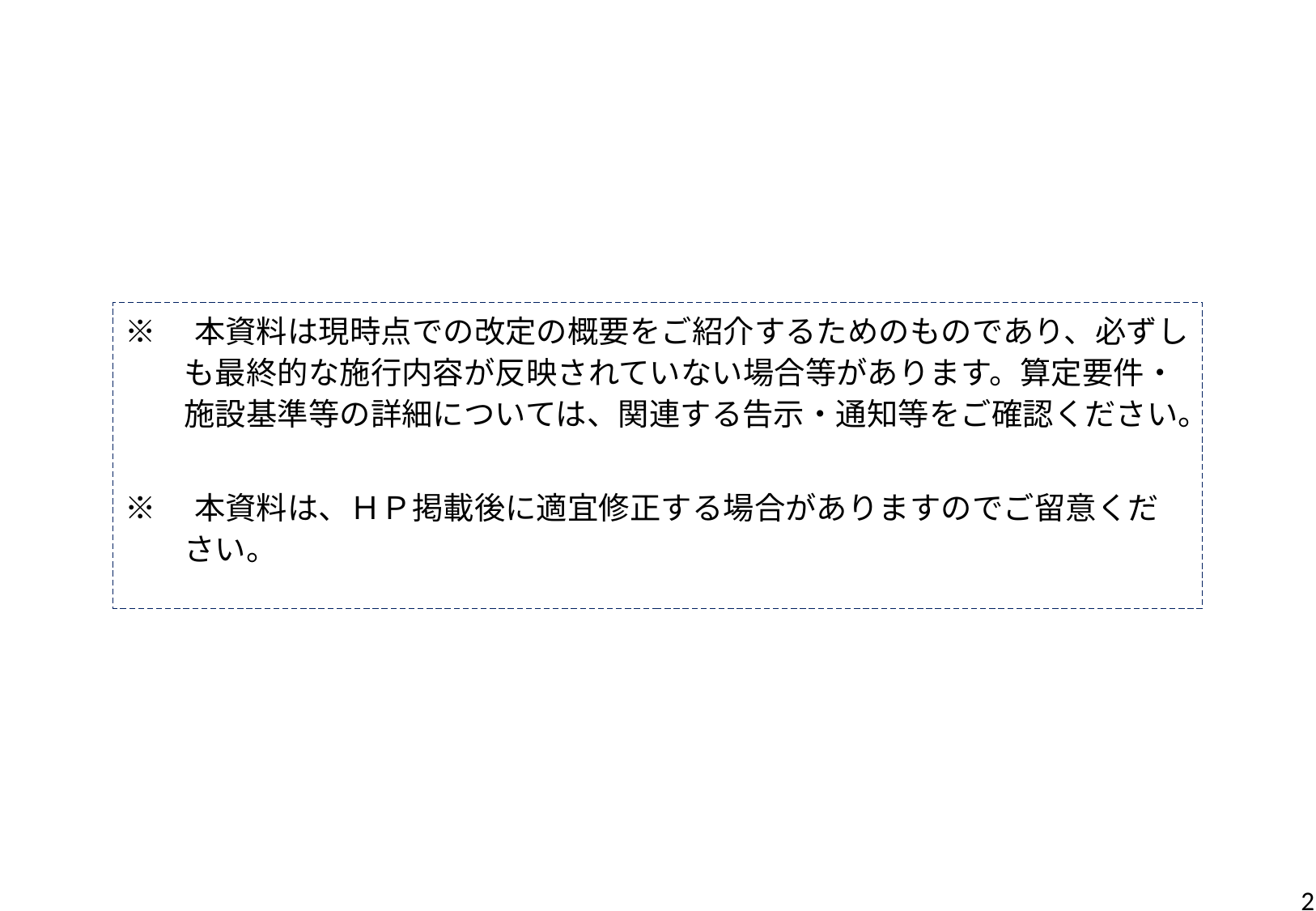

※　本資料は現時点での改定の概要をご紹介するためのものであり、必ずしも最終的な施行内容が反映されていない場合等があります。算定要件・施設基準等の詳細については、関連する告示・通知等をご確認ください。

※　本資料は、ＨＰ掲載後に適宜修正する場合がありますのでご留意ください。
2